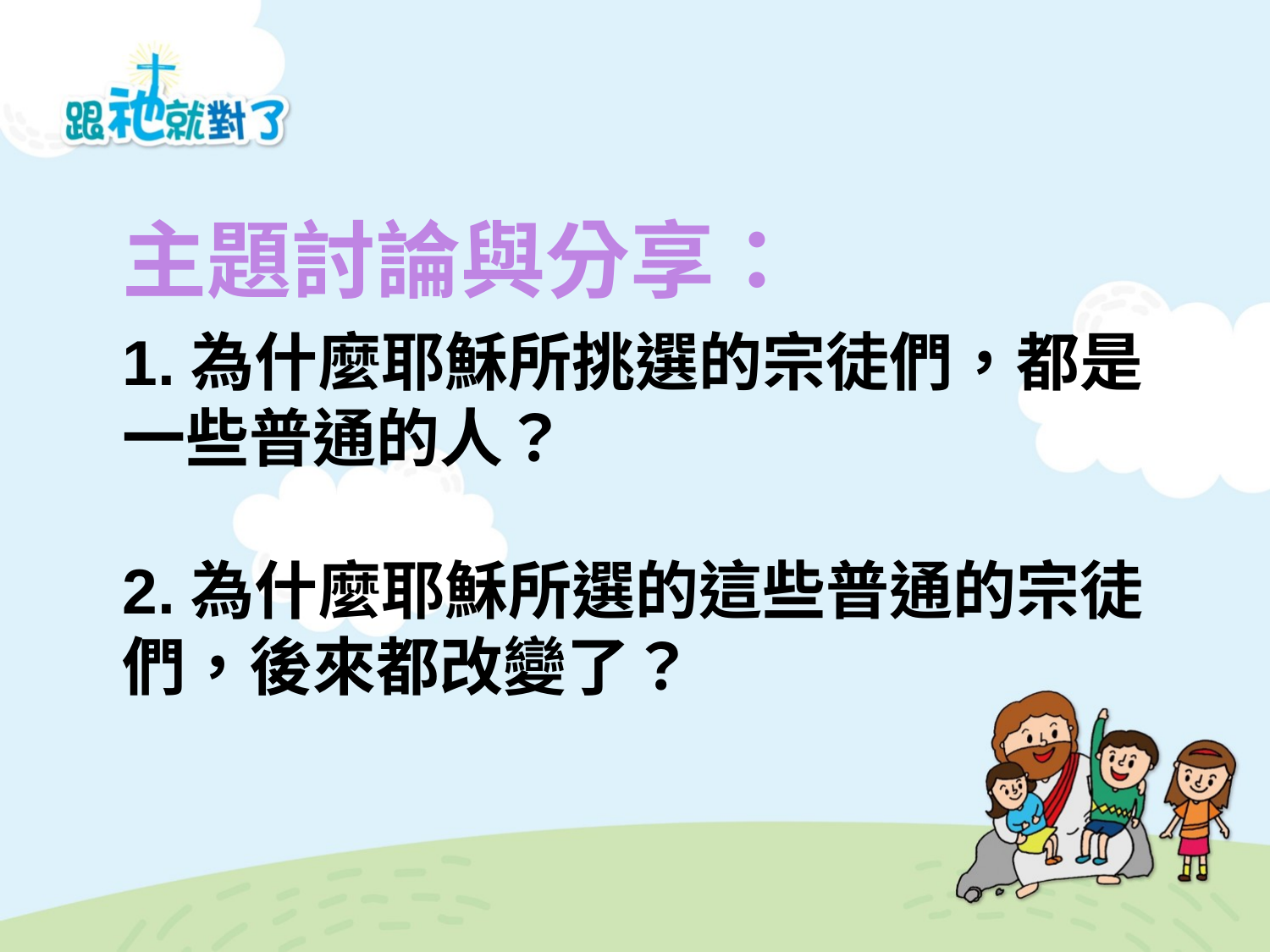

主題討論與分享：
1.為什麼耶穌所挑選的宗徒們，都是一些普通的人？

2.為什麼耶穌所選的這些普通的宗徒們，後來都改變了？